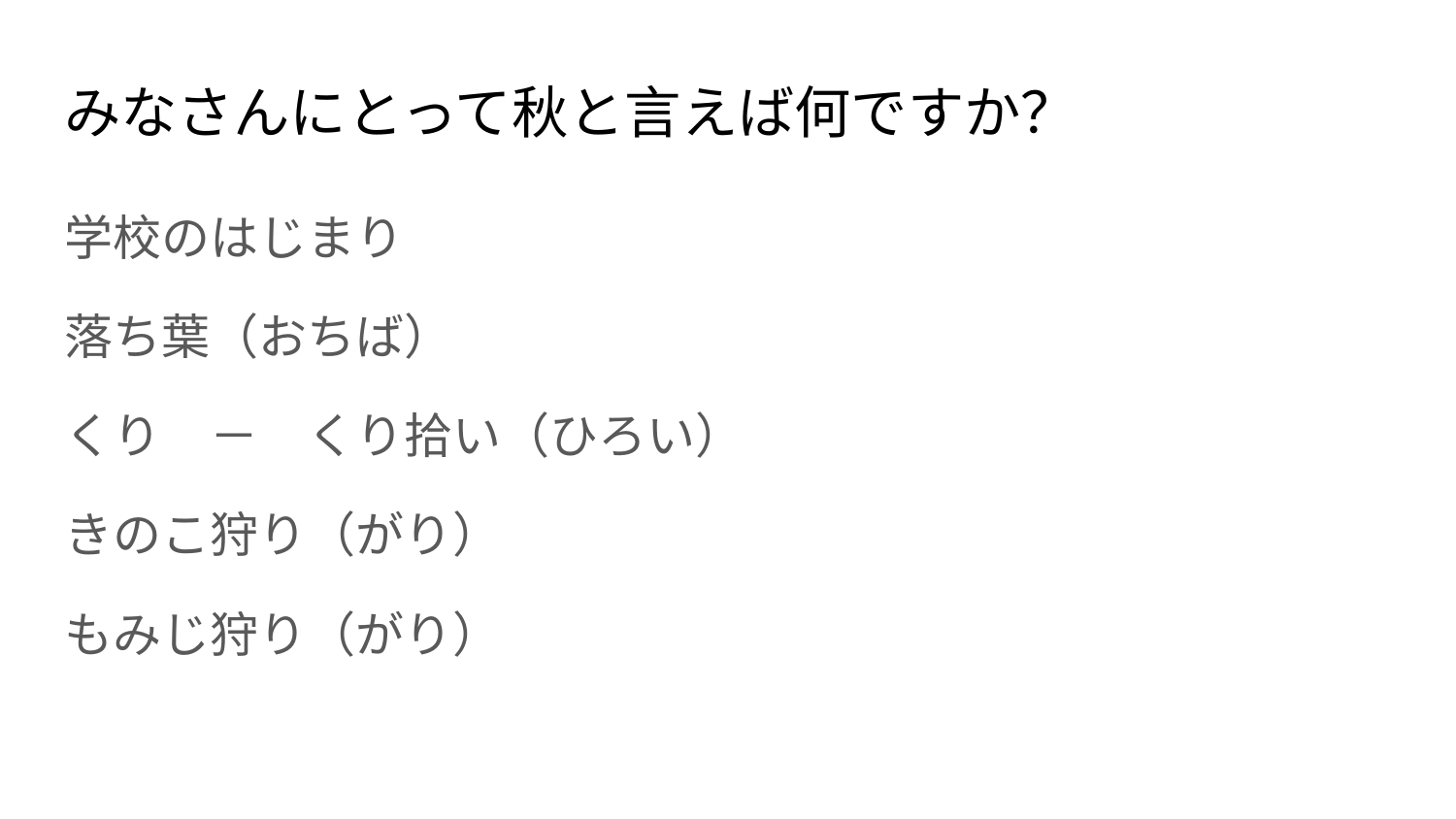

# みなさんにとって秋と言えば何ですか？
学校のはじまり
落ち葉（おちば）
くり　－　くり拾い（ひろい）
きのこ狩り（がり）
もみじ狩り（がり）